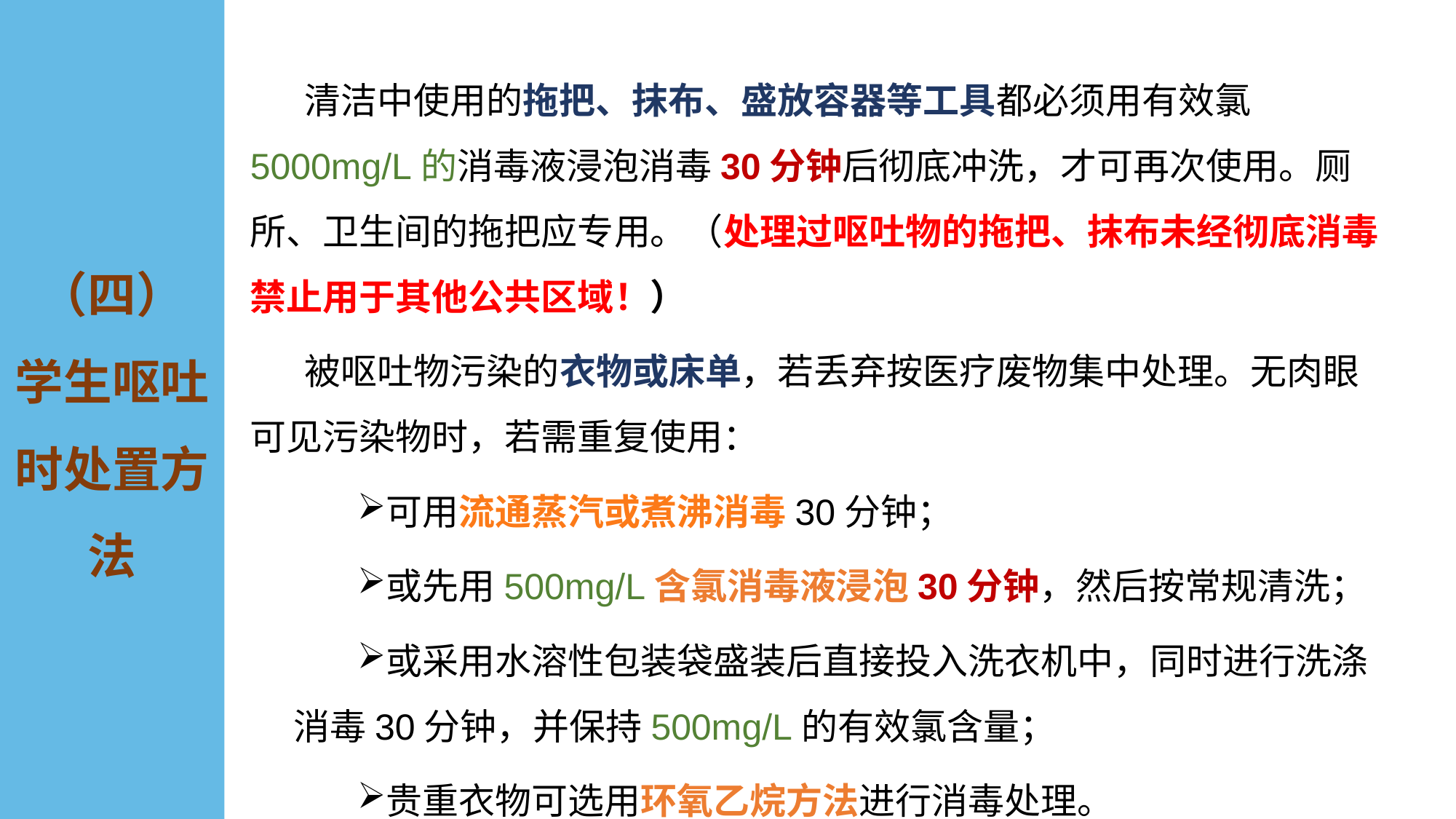

（四）
学生呕吐时处置方法
清洁中使用的拖把、抹布、盛放容器等工具都必须用有效氯5000mg/L的消毒液浸泡消毒30分钟后彻底冲洗，才可再次使用。厕所、卫生间的拖把应专用。（处理过呕吐物的拖把、抹布未经彻底消毒禁止用于其他公共区域！）
被呕吐物污染的衣物或床单，若丢弃按医疗废物集中处理。无肉眼可见污染物时，若需重复使用：
可用流通蒸汽或煮沸消毒30分钟；
或先用500mg/L含氯消毒液浸泡30分钟，然后按常规清洗；
或采用水溶性包装袋盛装后直接投入洗衣机中，同时进行洗涤消毒30分钟，并保持500mg/L的有效氯含量；
贵重衣物可选用环氧乙烷方法进行消毒处理。